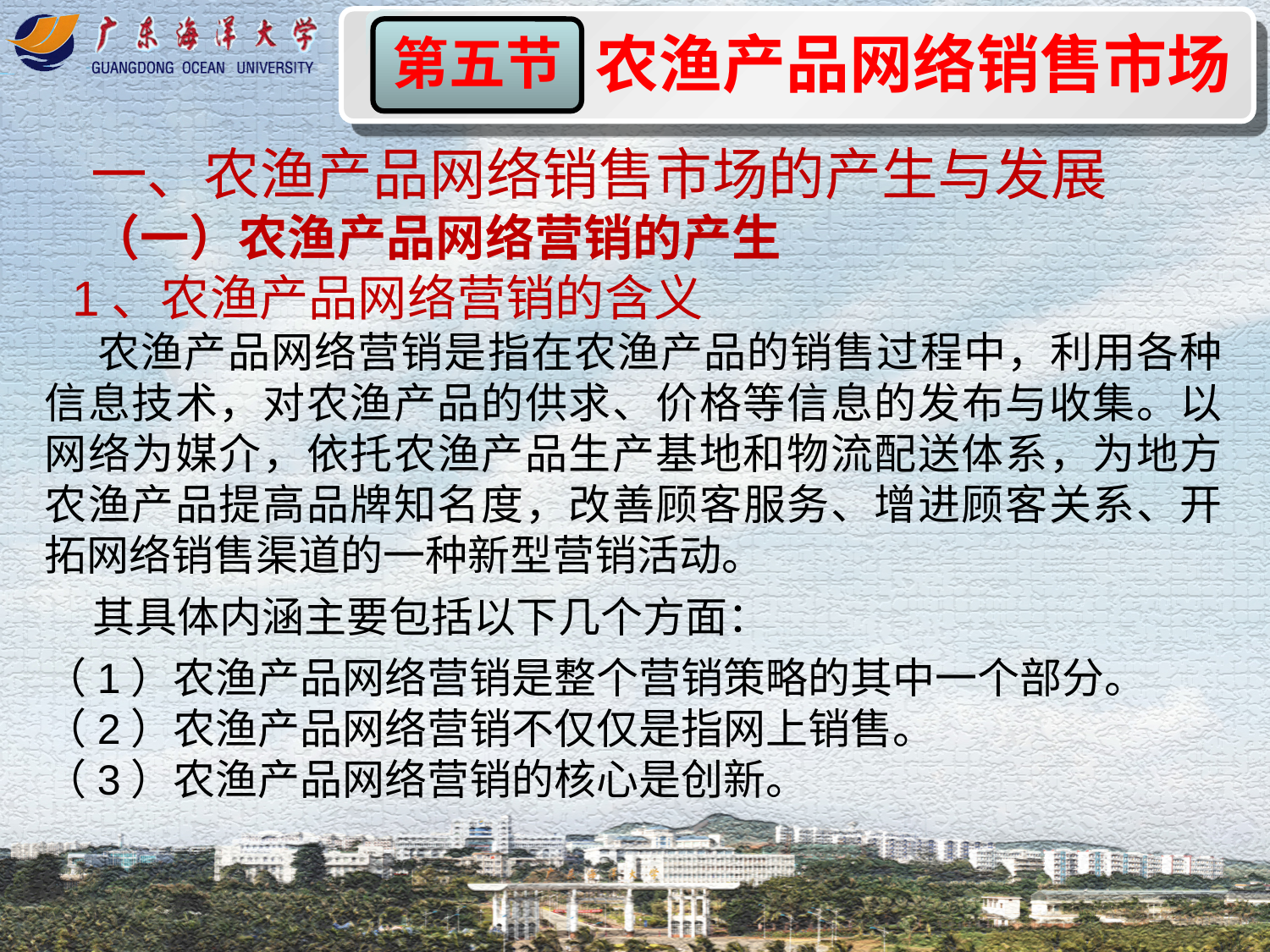

农渔产品网络销售市场

第五节
一、农渔产品网络销售市场的产生与发展
（一）农渔产品网络营销的产生
  1、农渔产品网络营销的含义
    农渔产品网络营销是指在农渔产品的销售过程中，利用各种信息技术，对农渔产品的供求、价格等信息的发布与收集。以网络为媒介，依托农渔产品生产基地和物流配送体系，为地方农渔产品提高品牌知名度，改善顾客服务、增进顾客关系、开拓网络销售渠道的一种新型营销活动。
    其具体内涵主要包括以下几个方面：
（1）农渔产品网络营销是整个营销策略的其中一个部分。
（2）农渔产品网络营销不仅仅是指网上销售。
（3）农渔产品网络营销的核心是创新。